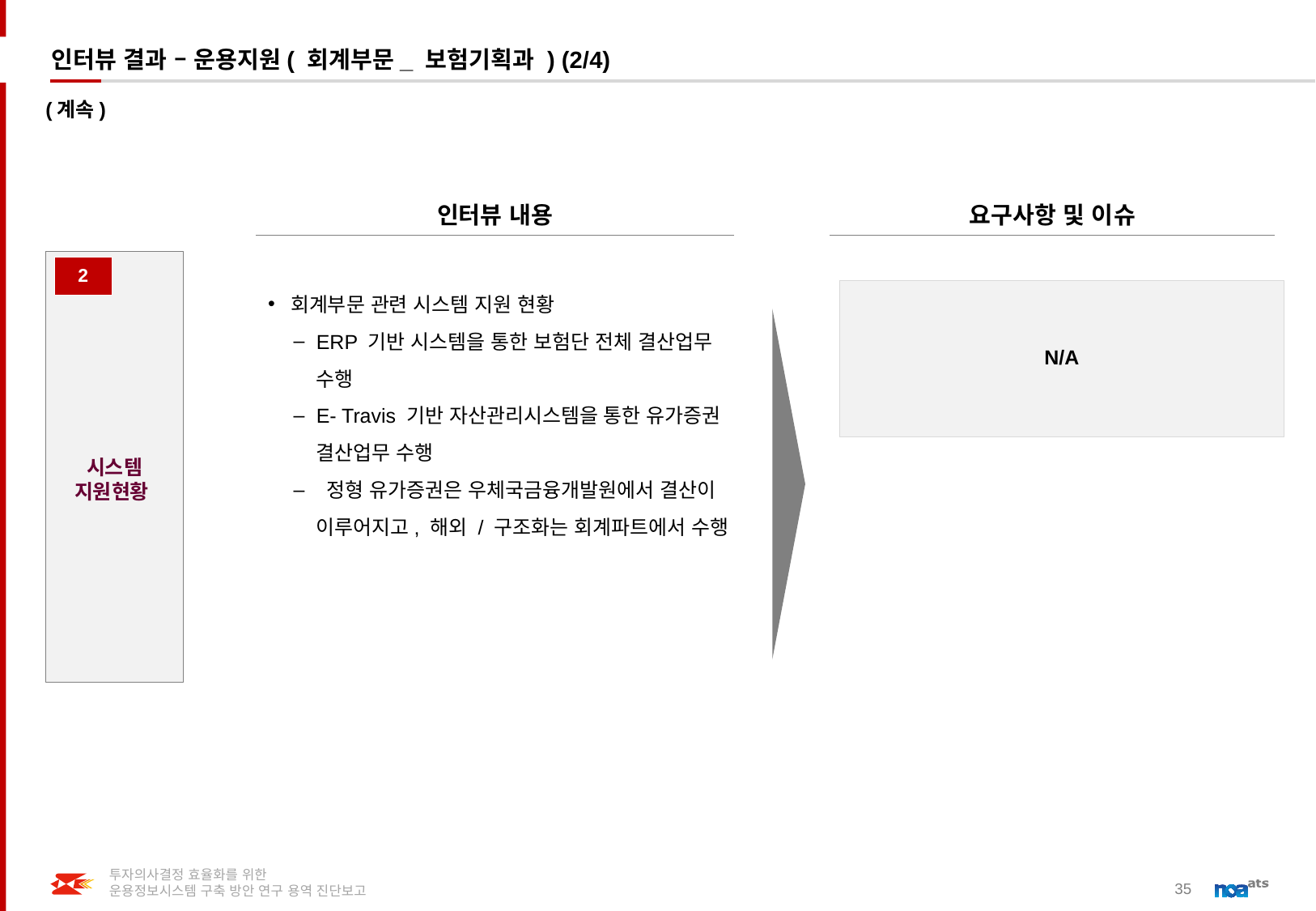

# 인터뷰 결과 – 운용지원( 회계부문_ 보험기획과 ) (2/4)
(계속)

인터뷰 내용
요구사항 및 이슈

시스템 지원현황
2
회계부문 관련 시스템 지원 현황
ERP 기반 시스템을 통한 보험단 전체 결산업무 수행
E- Travis 기반 자산관리시스템을 통한 유가증권 결산업무 수행
 정형 유가증권은 우체국금융개발원에서 결산이 이루어지고, 해외 / 구조화는 회계파트에서 수행

N/A